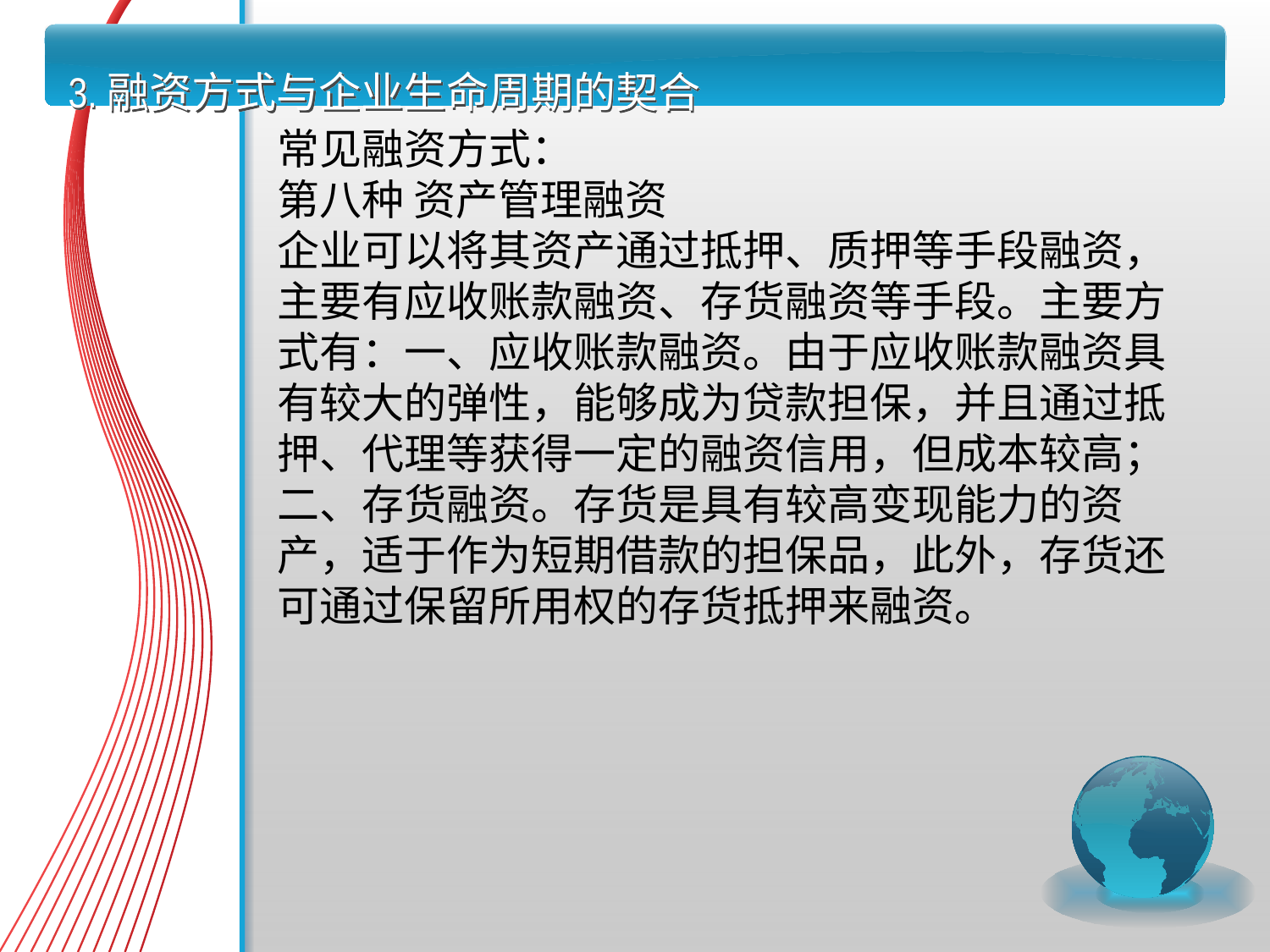

# 3.融资方式与企业生命周期的契合
常见融资方式：
第八种 资产管理融资
企业可以将其资产通过抵押、质押等手段融资，主要有应收账款融资、存货融资等手段。主要方式有：一、应收账款融资。由于应收账款融资具有较大的弹性，能够成为贷款担保，并且通过抵押、代理等获得一定的融资信用，但成本较高；二、存货融资。存货是具有较高变现能力的资产，适于作为短期借款的担保品，此外，存货还可通过保留所用权的存货抵押来融资。